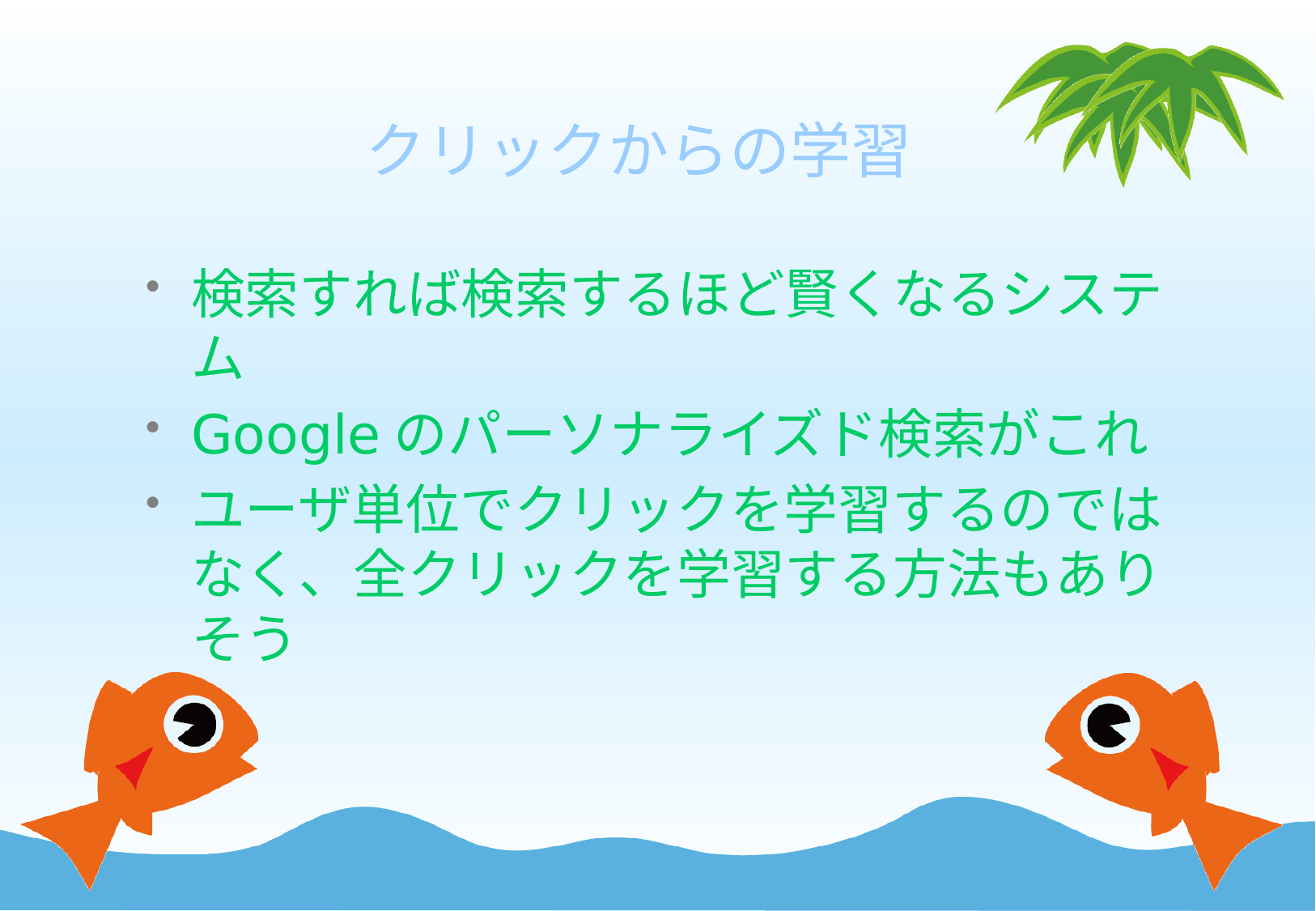

# クリックからの学習
検索すれば検索するほど賢くなるシステム
Googleのパーソナライズド検索がこれ
ユーザ単位でクリックを学習するのではなく、全クリックを学習する方法もありそう